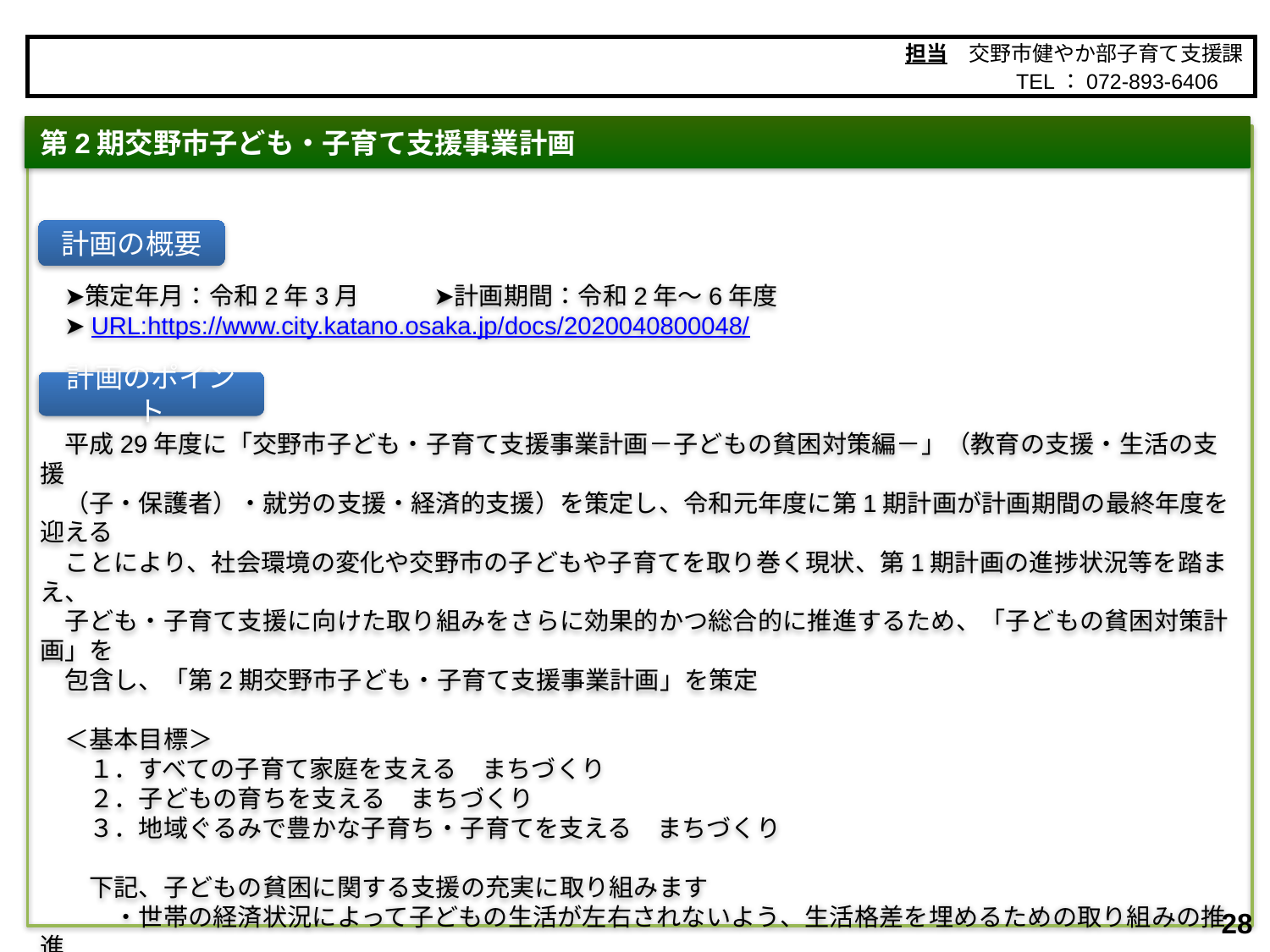

担当　交野市健やか部子育て支援課
　　　　　TEL：072-893-6406

交野市
第2期交野市子ども・子育て支援事業計画

　➤策定年月：令和2年3月　　　➤計画期間：令和2年～6年度
　➤URL:https://www.city.katano.osaka.jp/docs/2020040800048/

　平成29年度に「交野市子ども・子育て支援事業計画－子どもの貧困対策編－」（教育の支援・生活の支援
　（子・保護者）・就労の支援・経済的支援）を策定し、令和元年度に第1期計画が計画期間の最終年度を迎える
　ことにより、社会環境の変化や交野市の子どもや子育てを取り巻く現状、第1期計画の進捗状況等を踏まえ、
　子ども・子育て支援に向けた取り組みをさらに効果的かつ総合的に推進するため、「子どもの貧困対策計画」を
　包含し、「第2期交野市子ども・子育て支援事業計画」を策定

　＜基本目標＞
　　１．すべての子育て家庭を支える　まちづくり
　　２．子どもの育ちを支える　まちづくり
　　３．地域ぐるみで豊かな子育ち・子育てを支える　まちづくり

　　下記、子どもの貧困に関する支援の充実に取り組みます
　　　・世帯の経済状況によって子どもの生活が左右されないよう、生活格差を埋めるための取り組みの推進
　　　・困窮層が確実に制度利用へとつながるような仕組みづくり
　　　・子育て支援、学びなおし、就労支援の充実
　　　・居場所づくりのための取り組みの推進

計画の概要
計画のポイント
28